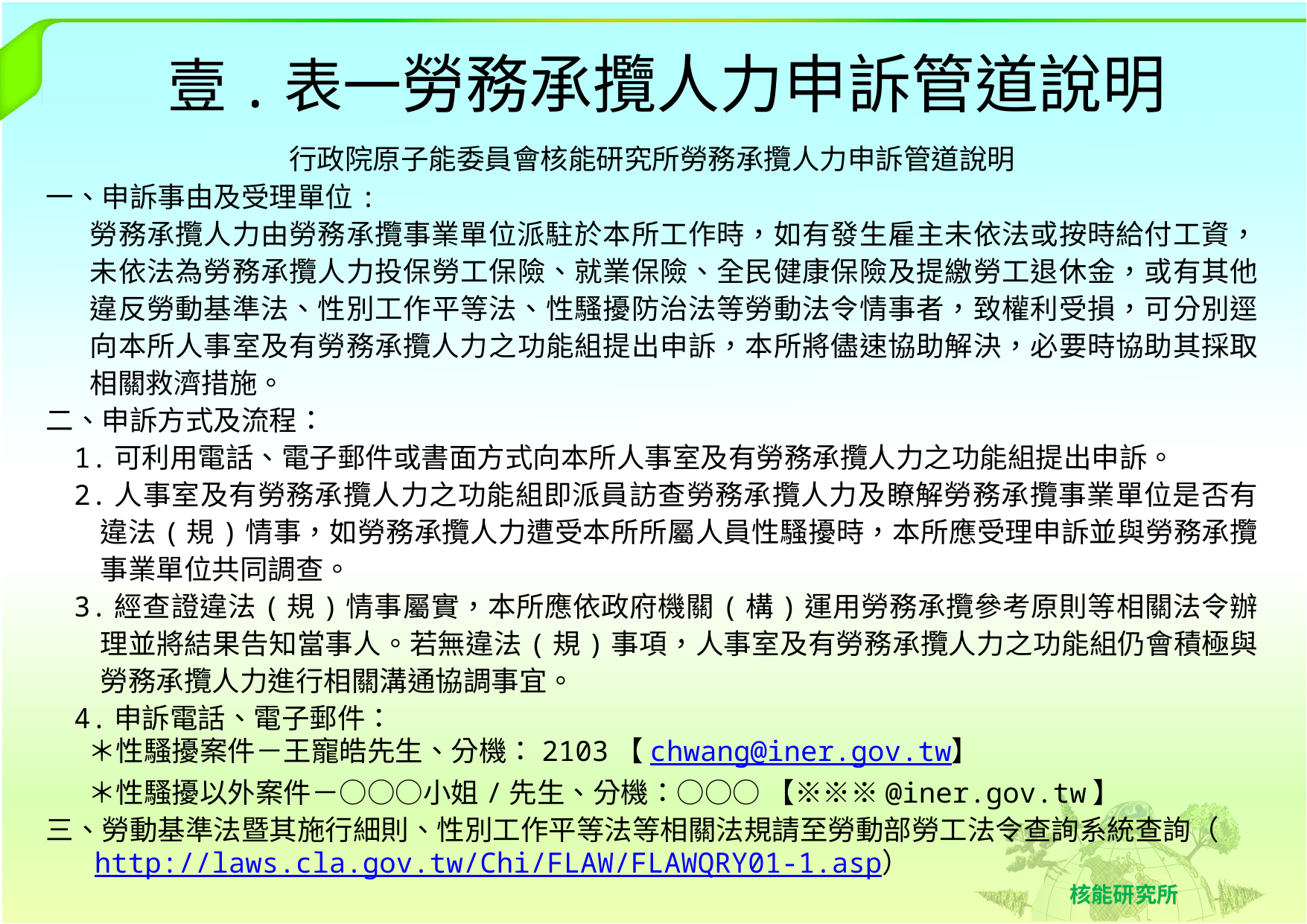

# 壹.表一勞務承攬人力申訴管道說明
行政院原子能委員會核能研究所勞務承攬人力申訴管道說明
一、申訴事由及受理單位:
勞務承攬人力由勞務承攬事業單位派駐於本所工作時，如有發生雇主未依法或按時給付工資，未依法為勞務承攬人力投保勞工保險、就業保險、全民健康保險及提繳勞工退休金，或有其他違反勞動基準法、性別工作平等法、性騷擾防治法等勞動法令情事者，致權利受損，可分別逕向本所人事室及有勞務承攬人力之功能組提出申訴，本所將儘速協助解決，必要時協助其採取相關救濟措施。
二、申訴方式及流程：
1.可利用電話、電子郵件或書面方式向本所人事室及有勞務承攬人力之功能組提出申訴。
2.人事室及有勞務承攬人力之功能組即派員訪查勞務承攬人力及瞭解勞務承攬事業單位是否有違法(規)情事，如勞務承攬人力遭受本所所屬人員性騷擾時，本所應受理申訴並與勞務承攬事業單位共同調查。
3.經查證違法(規)情事屬實，本所應依政府機關(構)運用勞務承攬參考原則等相關法令辦理並將結果告知當事人。若無違法(規)事項，人事室及有勞務承攬人力之功能組仍會積極與勞務承攬人力進行相關溝通協調事宜。
4.申訴電話、電子郵件：
＊性騷擾案件－王寵皓先生、分機：2103【chwang@iner.gov.tw】
＊性騷擾以外案件－○○○小姐/先生、分機：○○○ 【※※※@iner.gov.tw】
三、勞動基準法暨其施行細則、性別工作平等法等相關法規請至勞動部勞工法令查詢系統查詢（http://laws.cla.gov.tw/Chi/FLAW/FLAWQRY01-1.asp）